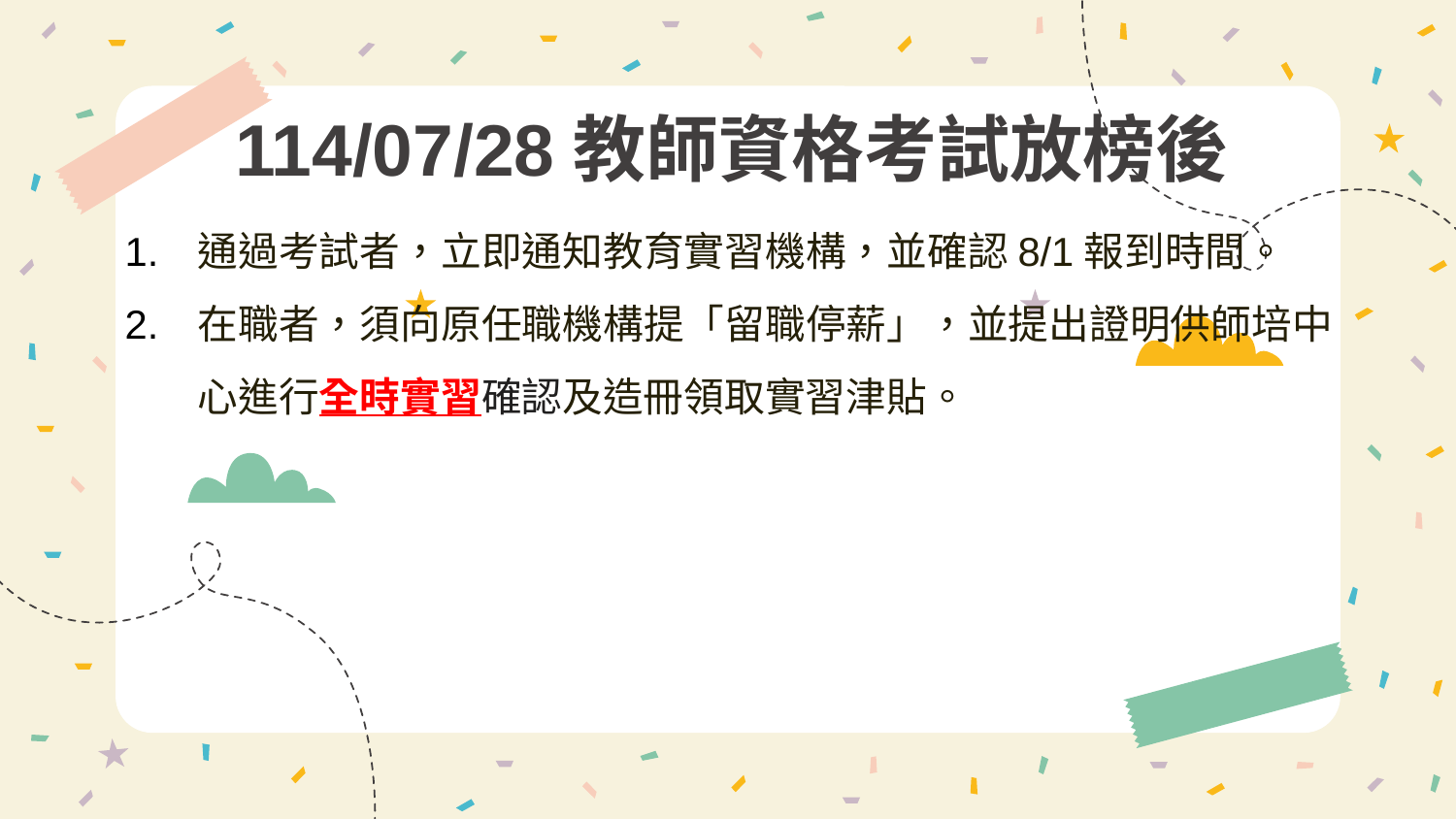

# 114/07/28教師資格考試放榜後
通過考試者，立即通知教育實習機構，並確認8/1報到時間。
在職者，須向原任職機構提「留職停薪」，並提出證明供師培中心進行全時實習確認及造冊領取實習津貼。